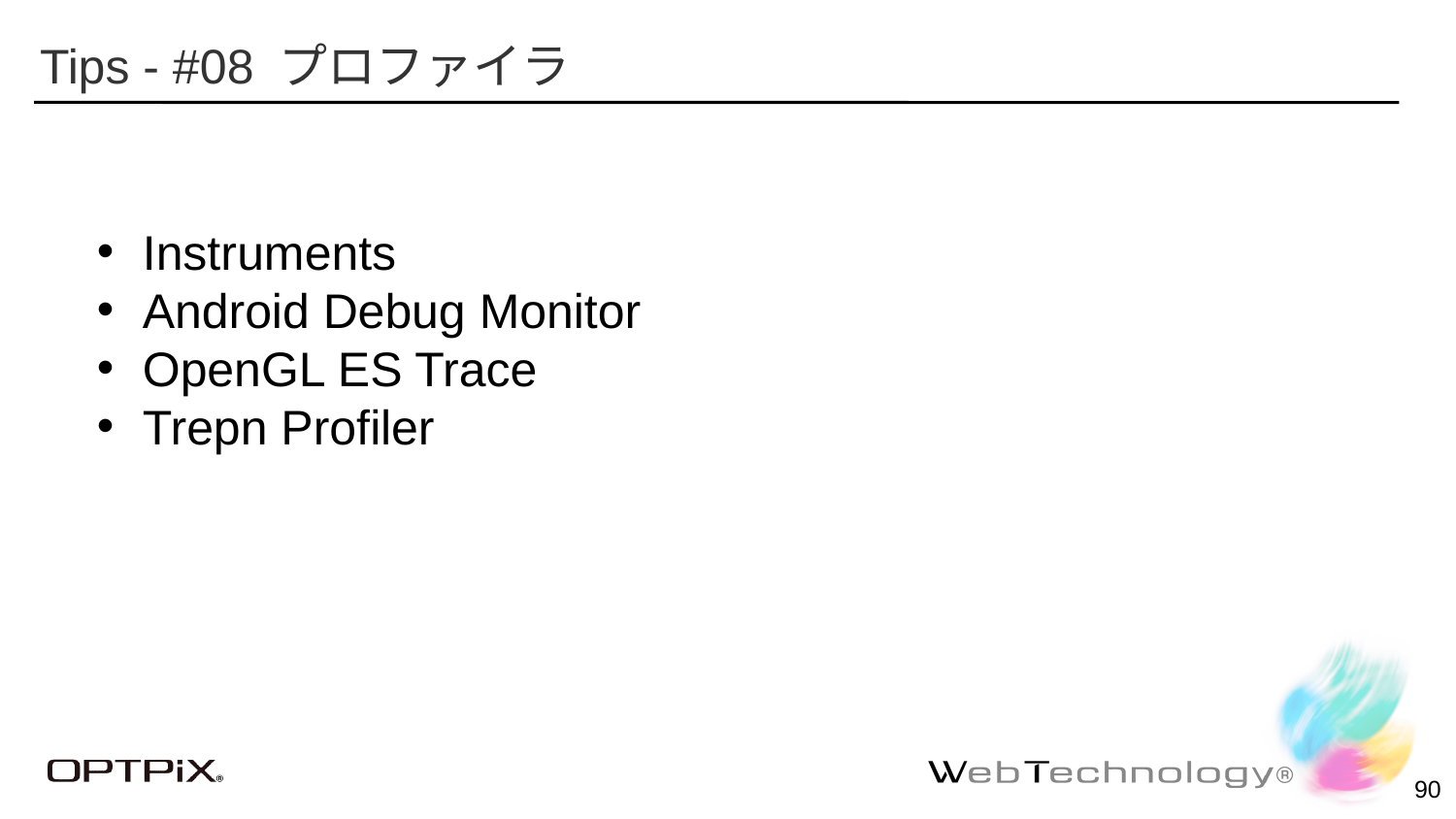

Tips - #08 プロファイラ
Instruments
Android Debug Monitor
OpenGL ES Trace
Trepn Profiler
90